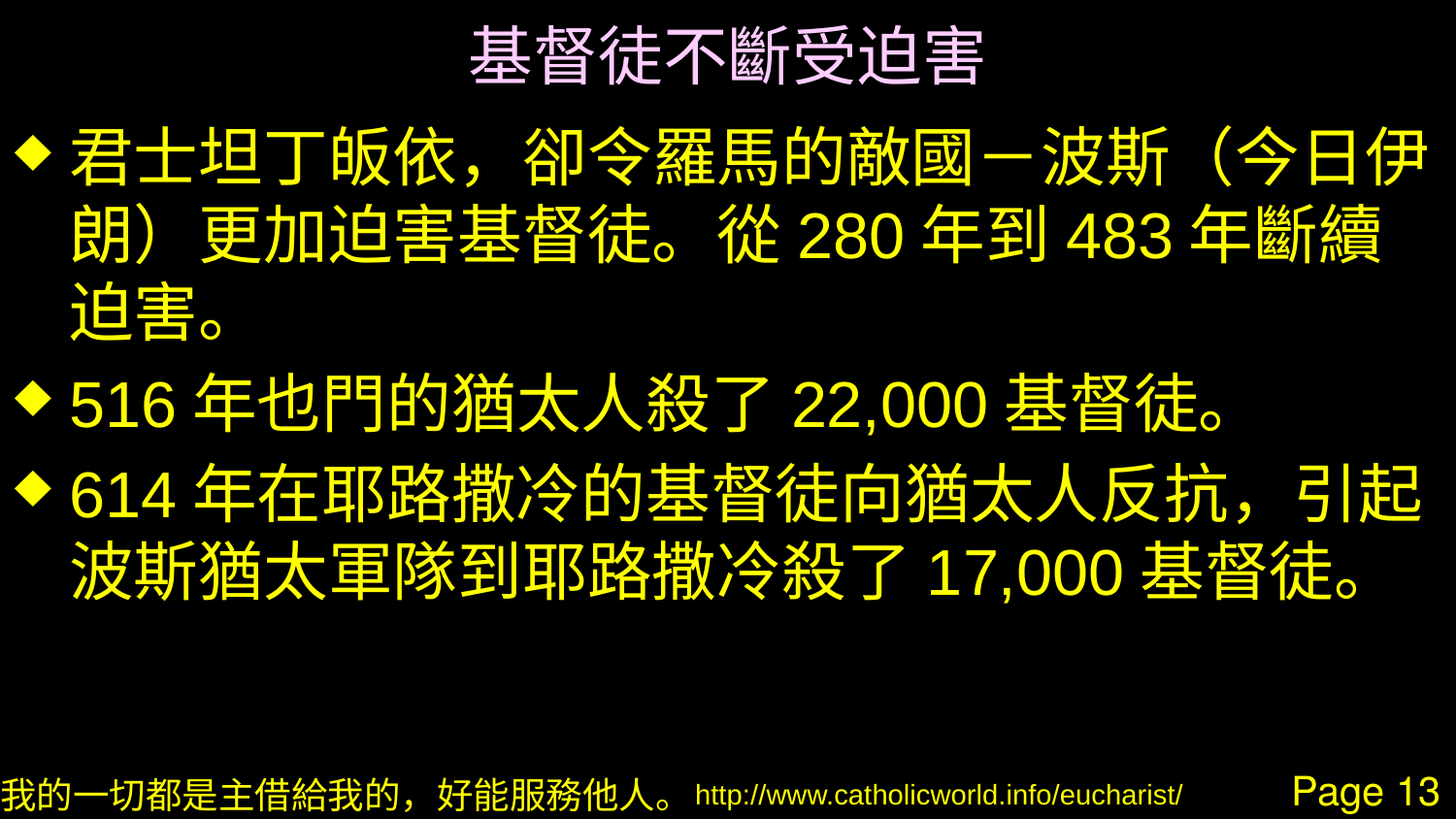

# 基督徒不斷受迫害
君士坦丁皈依，卻令羅馬的敵國－波斯（今日伊朗）更加迫害基督徒。從280年到483年斷續迫害。
516年也門的猶太人殺了22,000基督徒。
614年在耶路撒冷的基督徒向猶太人反抗，引起波斯猶太軍隊到耶路撒冷殺了17,000基督徒。